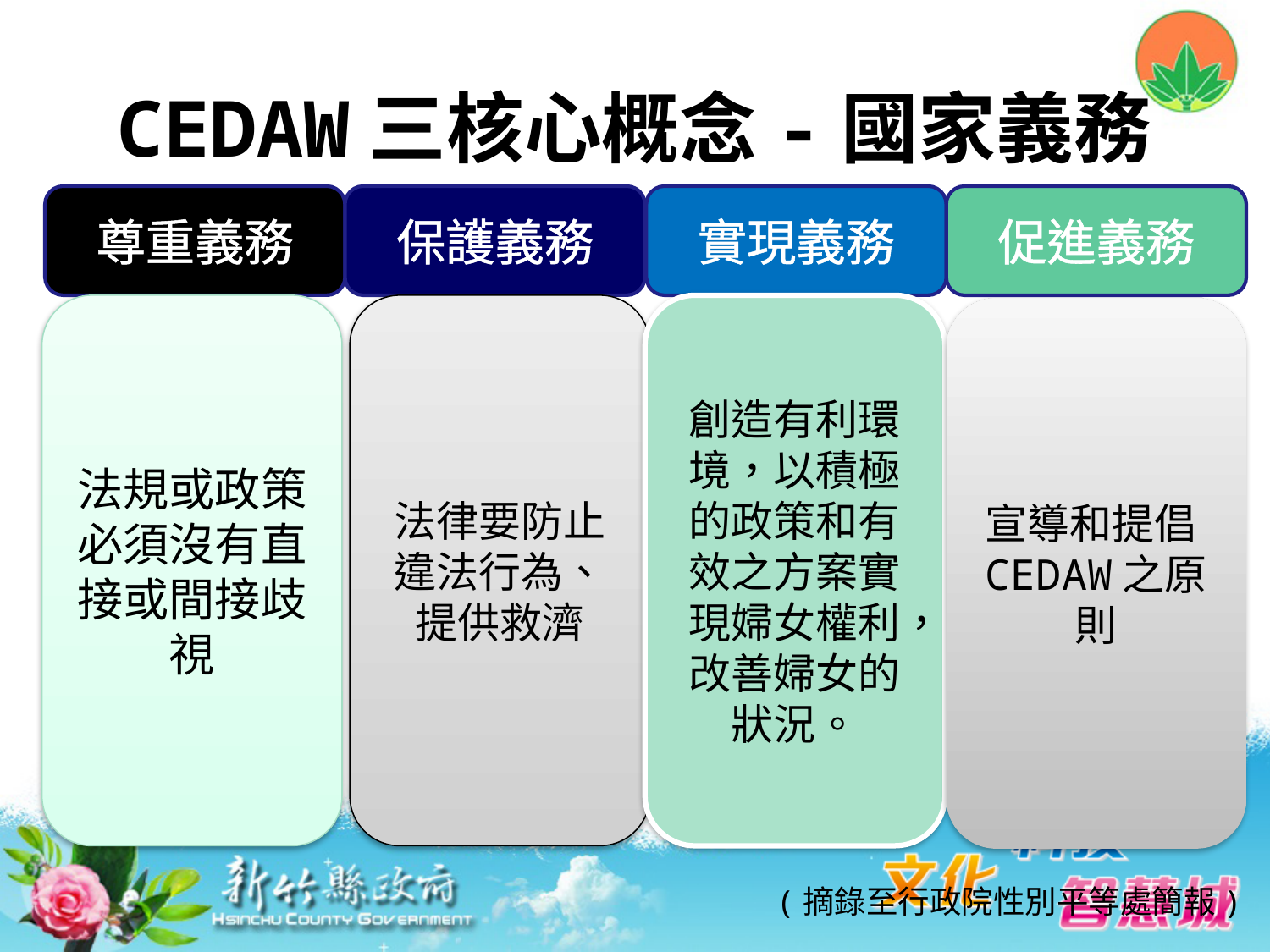

# CEDAW三核心概念-國家義務
尊重義務
保護義務
實現義務
促進義務
法規或政策必須沒有直接或間接歧視
法律要防止違法行為、提供救濟
創造有利環境，以積極的政策和有效之方案實現婦女權利，改善婦女的狀況。
宣導和提倡CEDAW之原則
(摘錄至行政院性別平等處簡報)